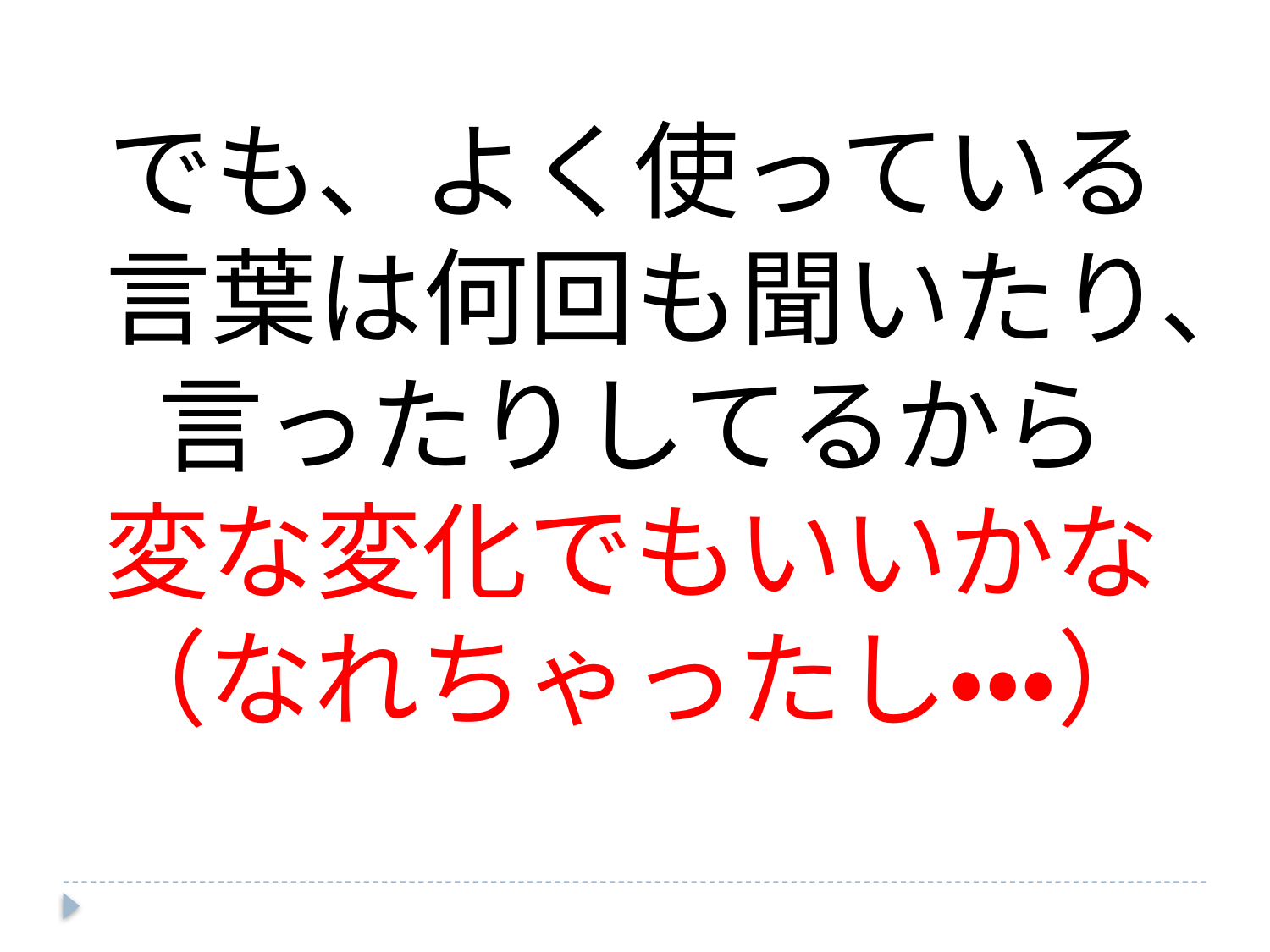

でも、よく使っている言葉は何回も聞いたり、言ったりしてるから
変な変化でもいいかな
（なれちゃったし・・・）